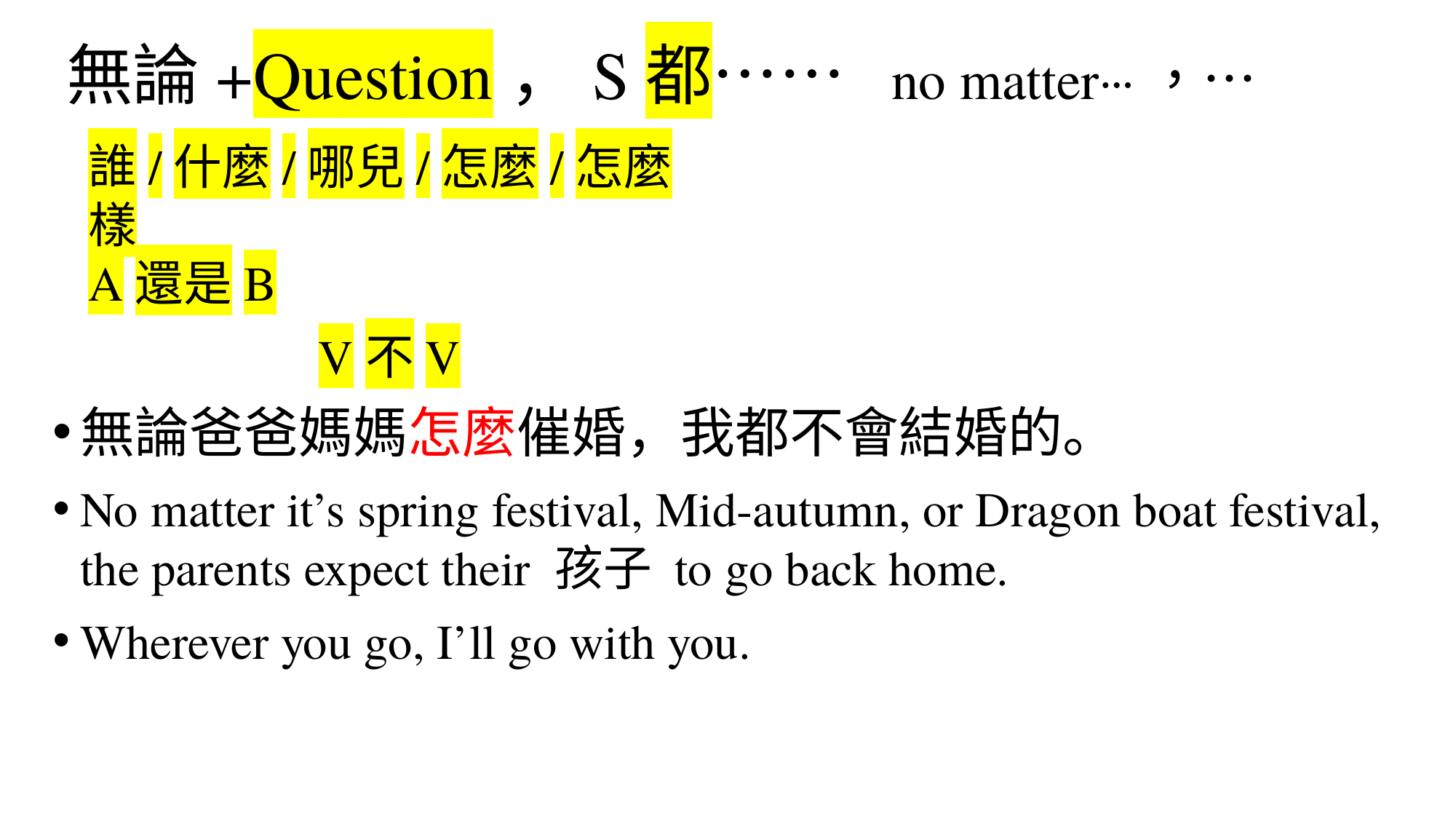

# 無論+Question，S都……  no matter⋯，⋯
誰/什麼/哪兒/怎麼/怎麼樣
A還是B
V不V
無論爸爸媽媽怎麼催婚，我都不會結婚的。
No matter it’s spring festival, Mid-autumn, or Dragon boat festival, the parents expect their 孩子 to go back home.
Wherever you go, I’ll go with you.